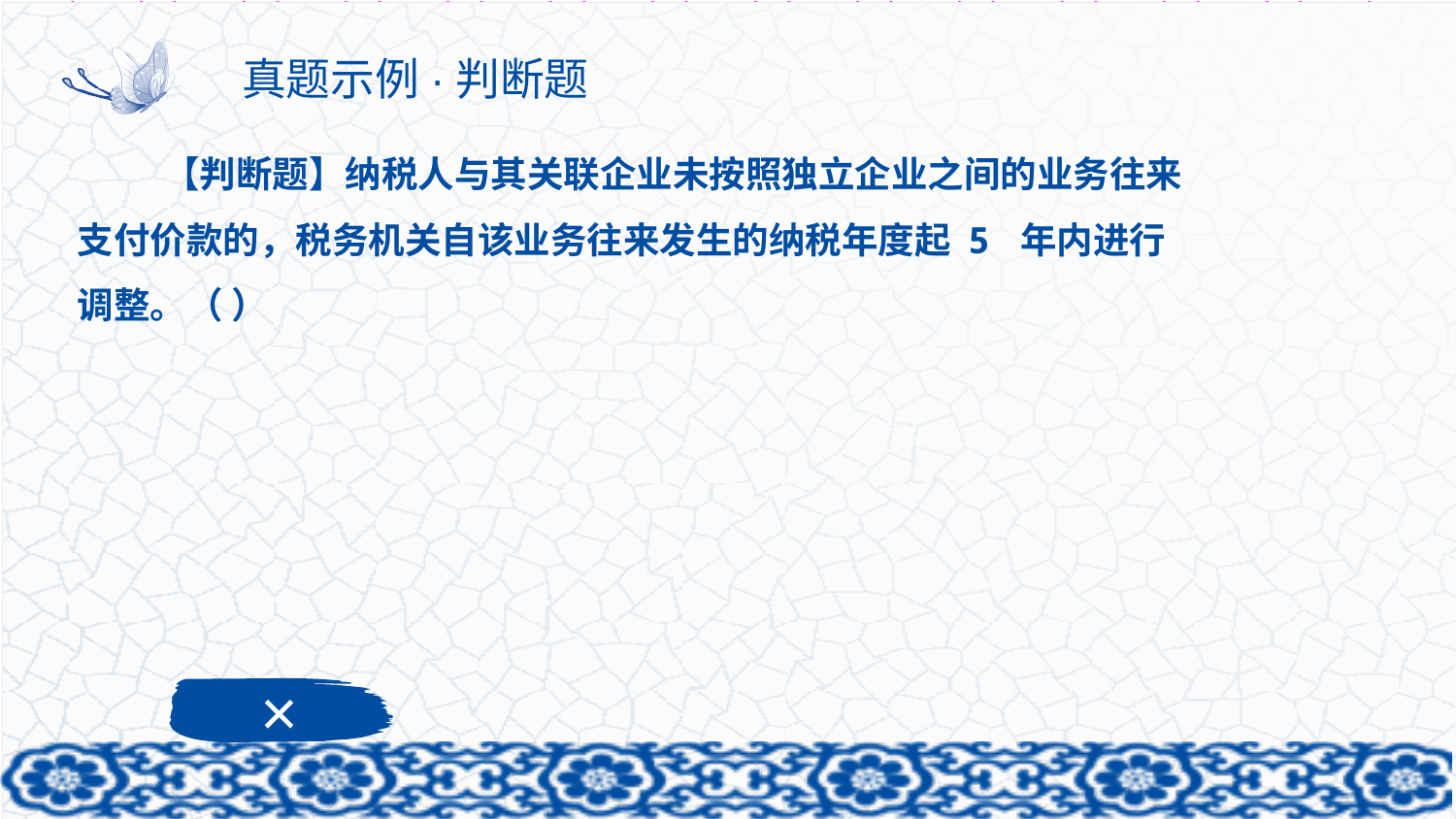

# 真题示例·判断题
【判断题】纳税人与其关联企业未按照独立企业之间的业务往来支付价款的，税务机关自该业务往来发生的纳税年度起 5 年内进行调整。（ ）

×